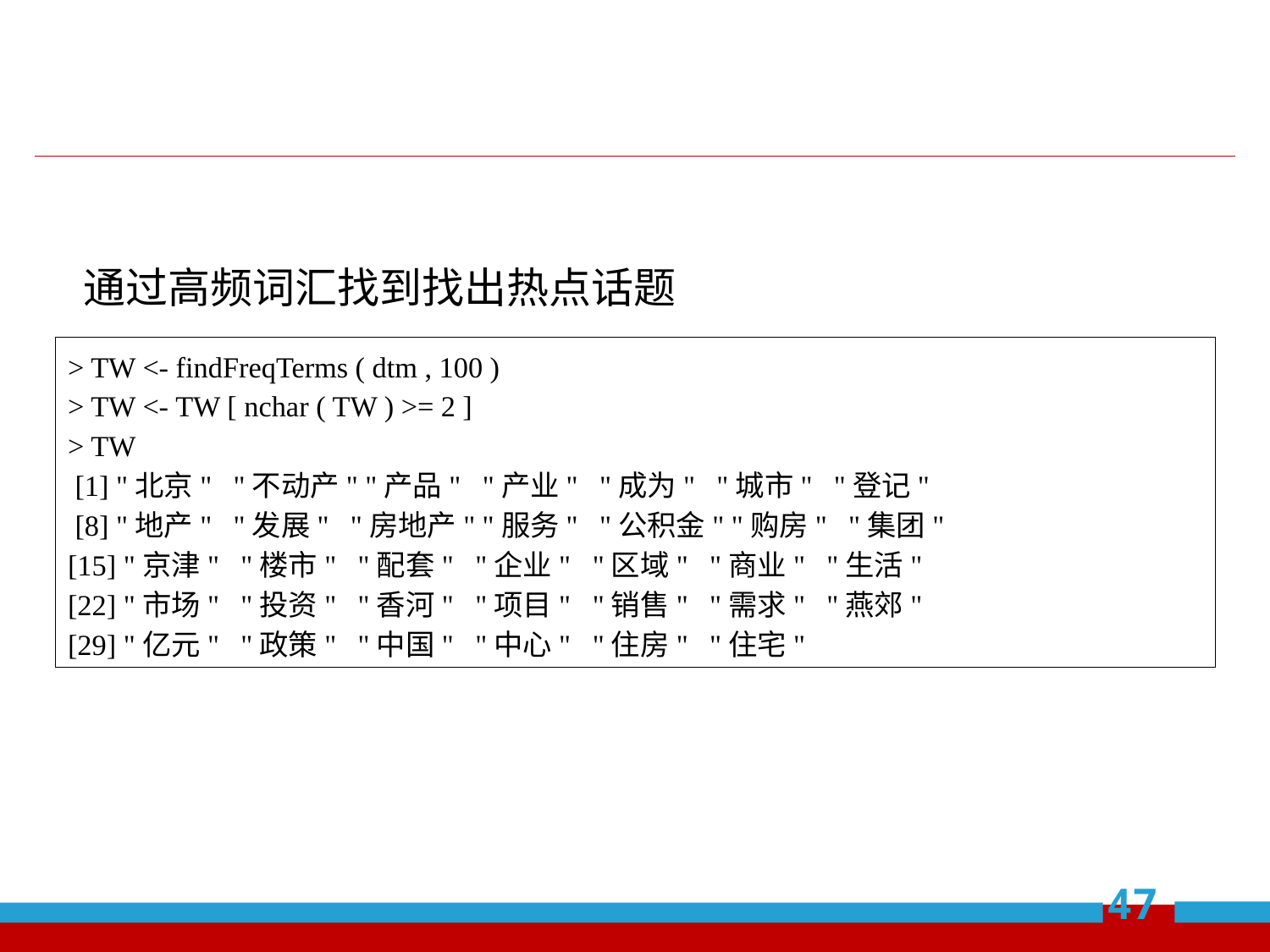

通过高频词汇找到找出热点话题
> TW <- findFreqTerms ( dtm , 100 )
> TW <- TW [ nchar ( TW ) >= 2 ]
> TW
 [1] "北京"   "不动产" "产品"   "产业"   "成为"   "城市"   "登记"
 [8] "地产"   "发展"   "房地产" "服务"   "公积金" "购房"   "集团"
[15] "京津"   "楼市"   "配套"   "企业"   "区域"   "商业"   "生活"
[22] "市场"   "投资"   "香河"   "项目"   "销售"   "需求"   "燕郊"
[29] "亿元"   "政策"   "中国"   "中心"   "住房"   "住宅"